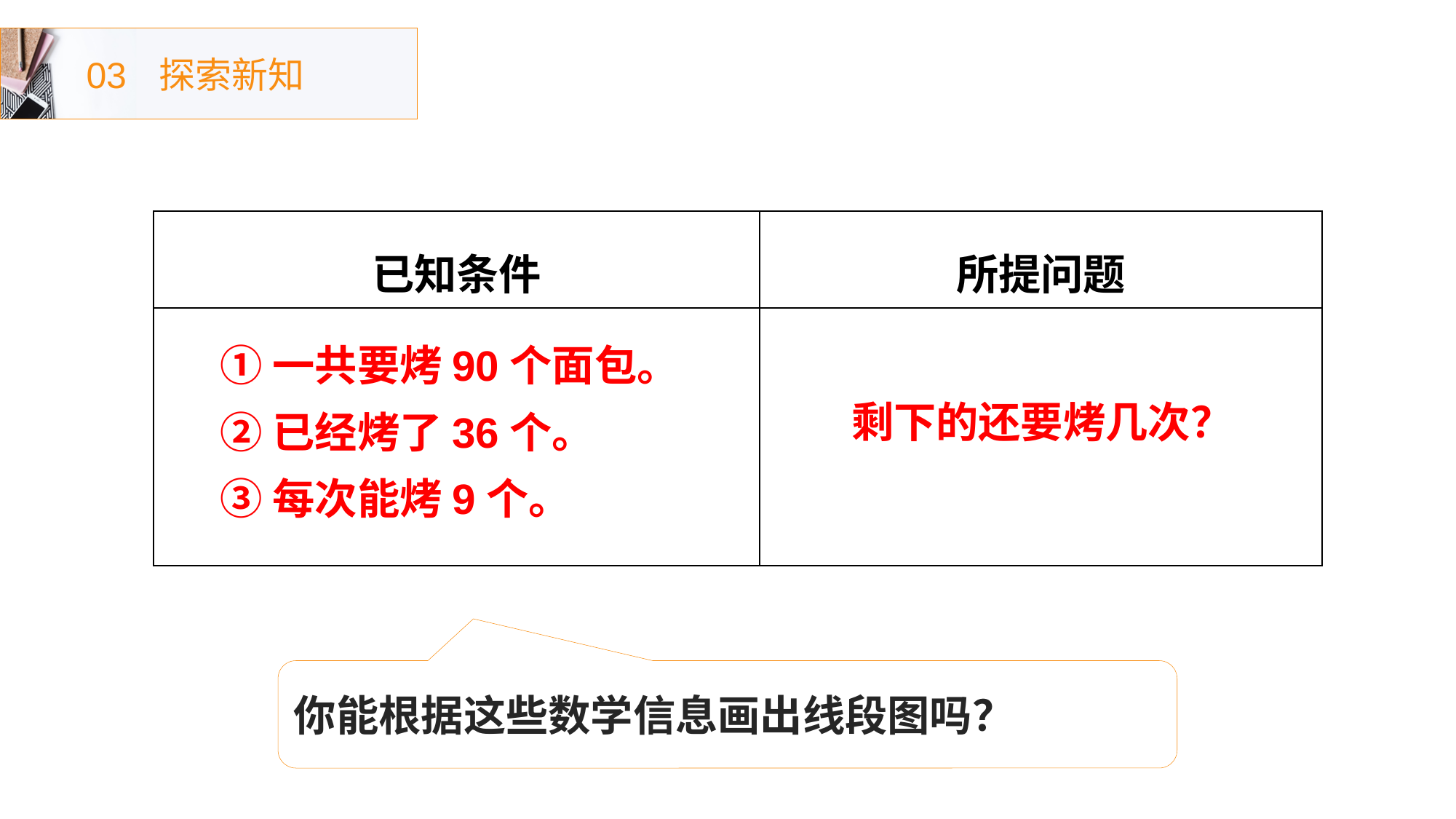

03
探索新知
| 已知条件 | 所提问题 |
| --- | --- |
|  |  |
①一共要烤90个面包。
②已经烤了36个。
③每次能烤9个。
剩下的还要烤几次？
你能根据这些数学信息画出线段图吗？